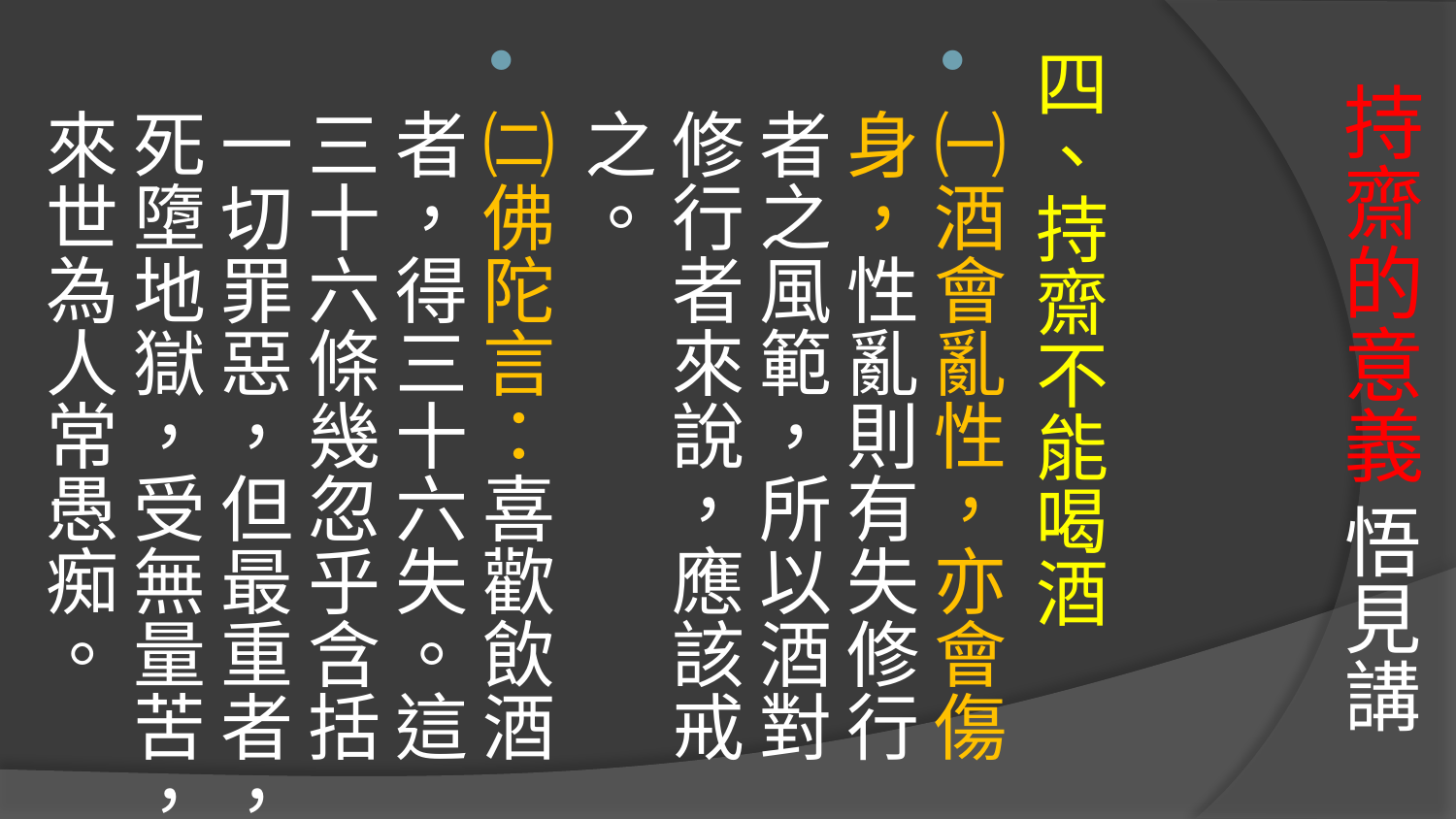

# 持齋的意義 悟見講
四、持齋不能喝酒
㈠酒會亂性，亦會傷身，性亂則有失修行者之風範，所以酒對修行者來說，應該戒之。
㈡佛陀言：喜歡飲酒者，得三十六失。這三十六條幾忽乎含括一切罪惡，但最重者，死墮地獄，受無量苦，來世為人常愚痴。